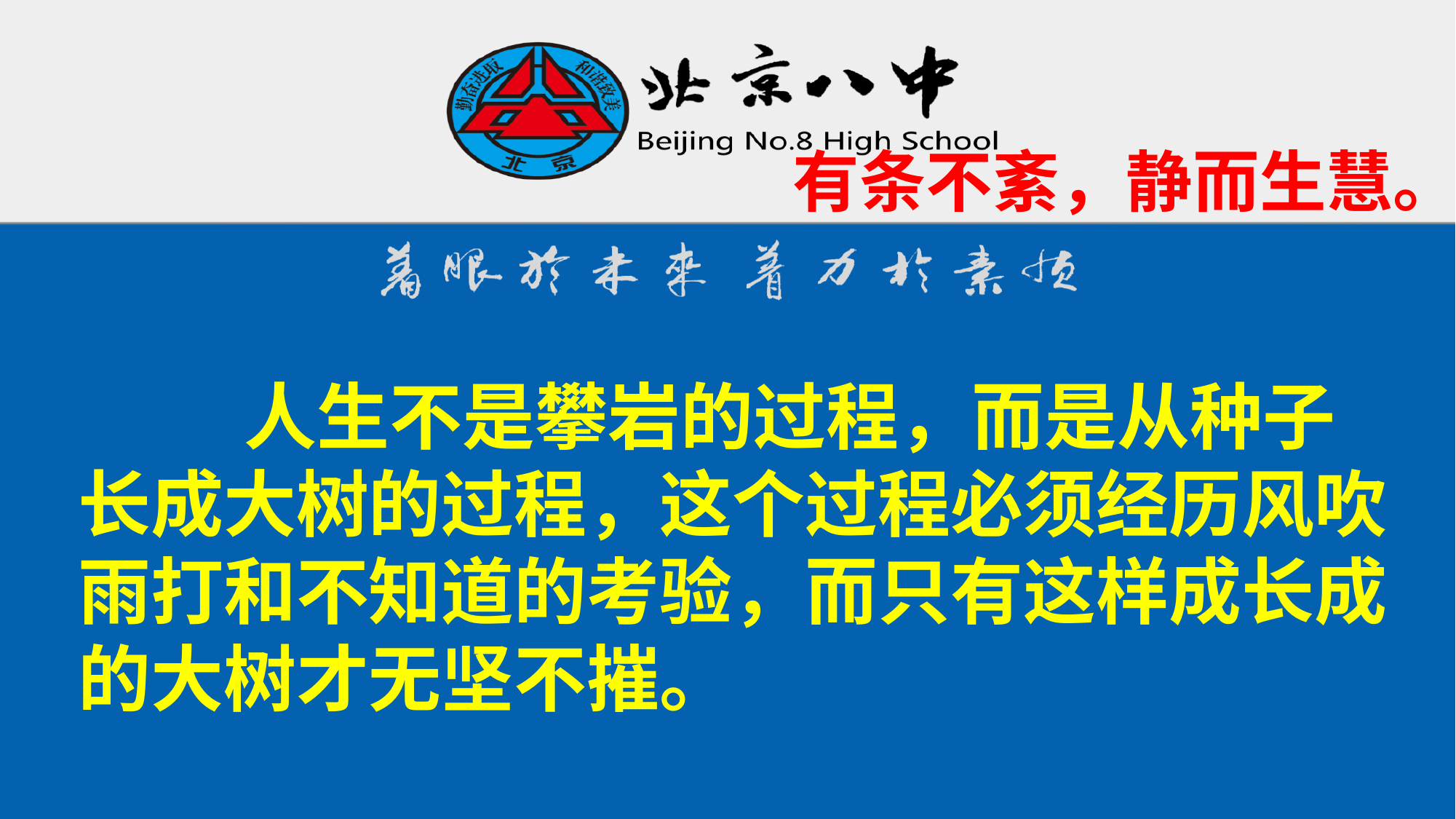

有条不紊，静而生慧。
         人生不是攀岩的过程，而是从种子长成大树的过程，这个过程必须经历风吹雨打和不知道的考验，而只有这样成长成的大树才无坚不摧。